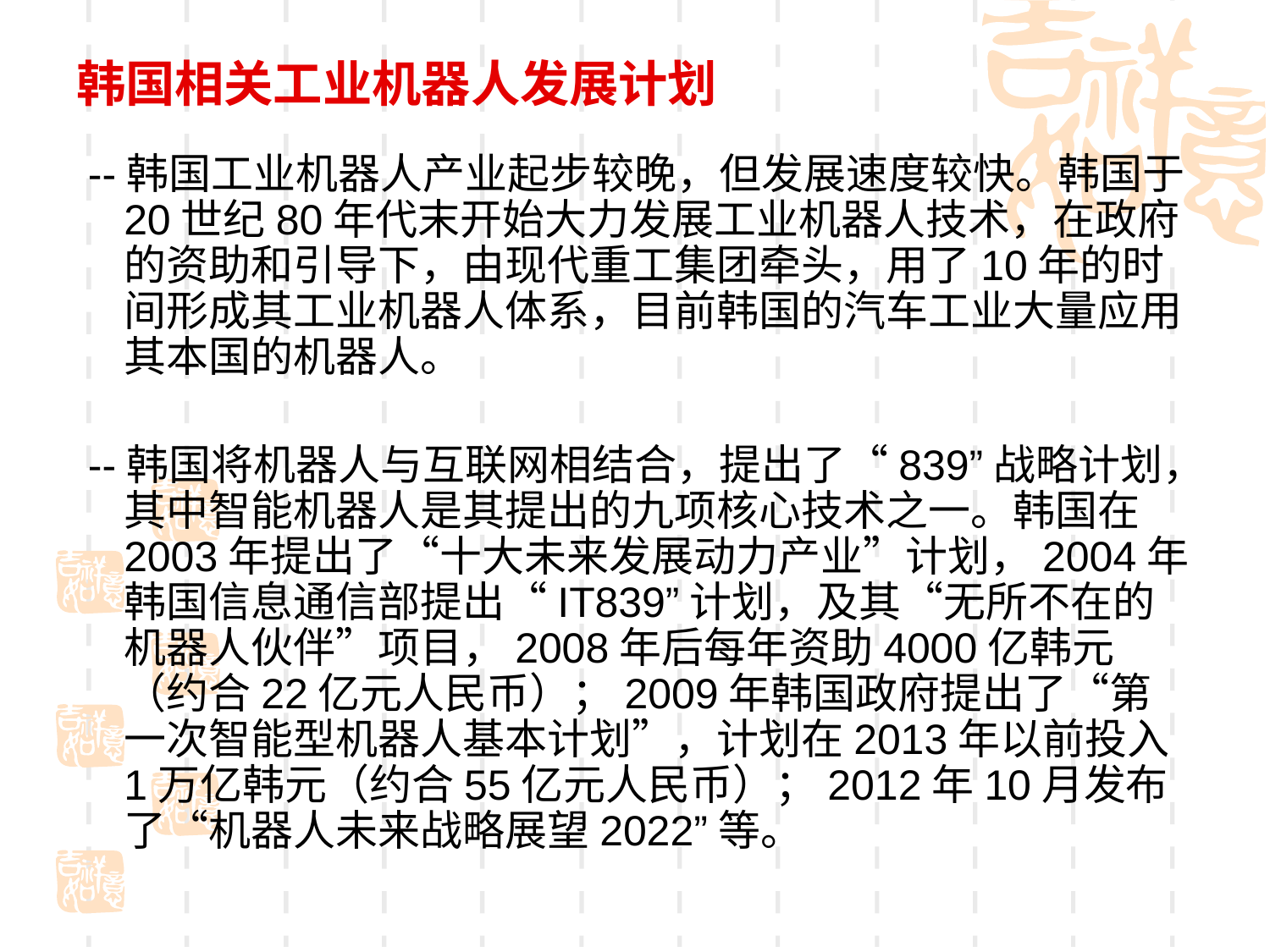

韩国相关工业机器人发展计划
# --韩国工业机器人产业起步较晚，但发展速度较快。韩国于20世纪80年代末开始大力发展工业机器人技术，在政府的资助和引导下，由现代重工集团牵头，用了10年的时间形成其工业机器人体系，目前韩国的汽车工业大量应用其本国的机器人。

 --韩国将机器人与互联网相结合，提出了“839”战略计划，其中智能机器人是其提出的九项核心技术之一。韩国在2003年提出了“十大未来发展动力产业”计划，2004年韩国信息通信部提出“IT839”计划，及其“无所不在的机器人伙伴”项目，2008年后每年资助4000亿韩元（约合22亿元人民币）；2009年韩国政府提出了“第一次智能型机器人基本计划”，计划在2013年以前投入1万亿韩元（约合55亿元人民币）；2012年10月发布了“机器人未来战略展望2022”等。